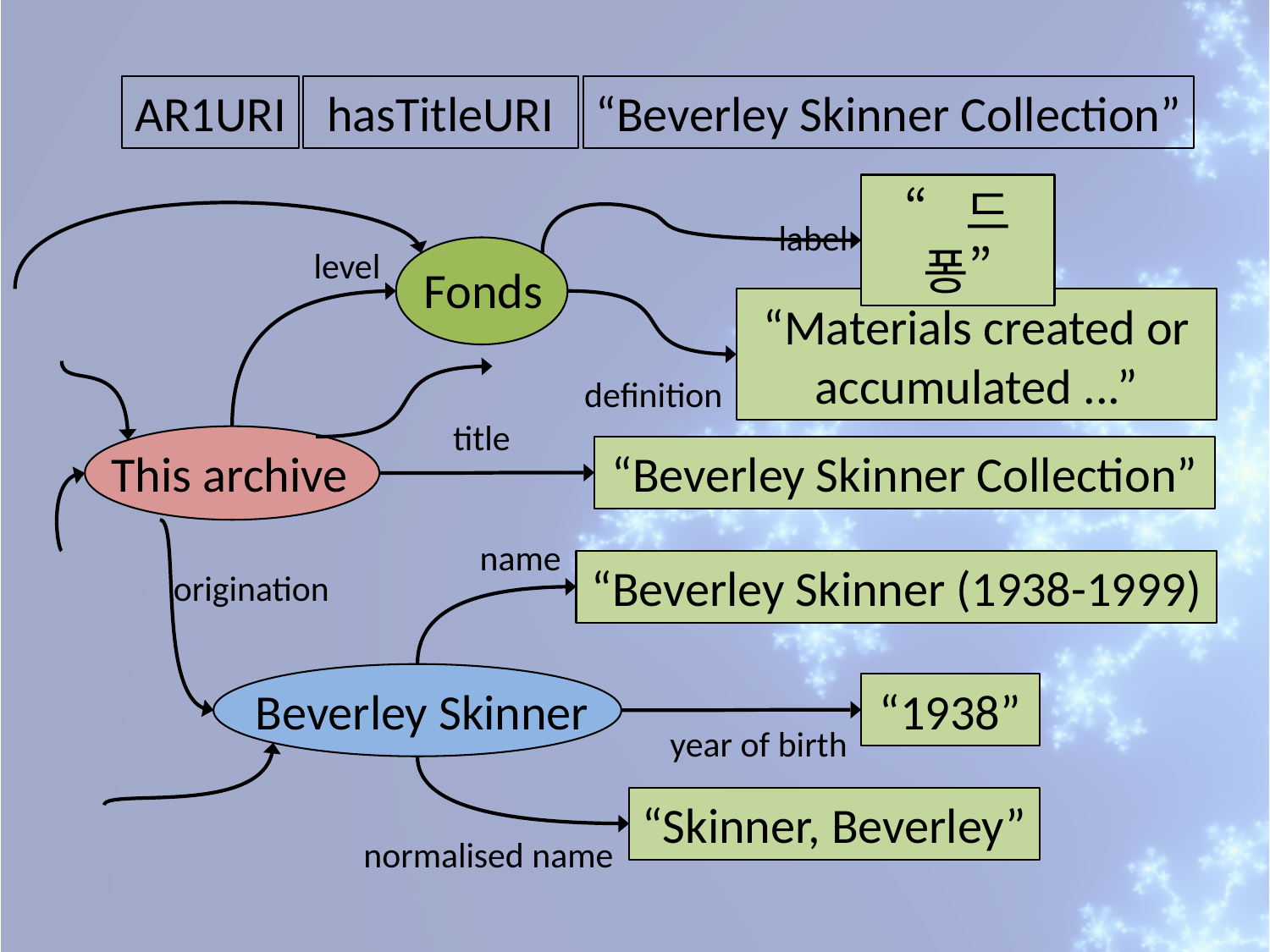

AR1URI
 hasTitleURI
“Beverley Skinner Collection”
“드퐁”
label
level

Fonds
“Materials created or accumulated ...”
definition
title

This archive
“Beverley Skinner Collection”
name
“Beverley Skinner (1938-1999)
origination

Beverley Skinner
“1938”
year of birth
“Skinner, Beverley”
normalised name